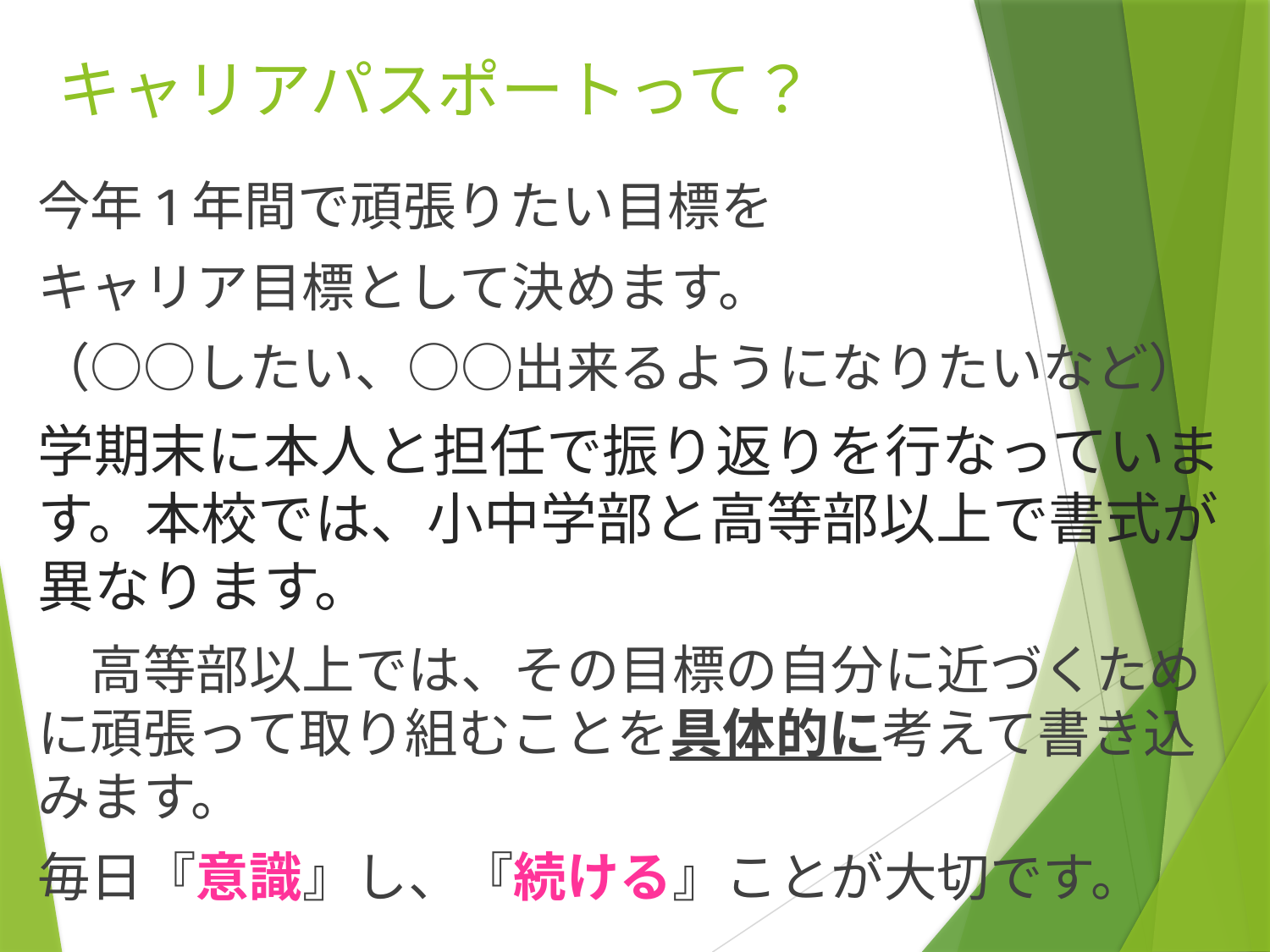

# キャリアパスポートって？
今年1年間で頑張りたい目標を
キャリア目標として決めます。
（○○したい、○○出来るようになりたいなど）
学期末に本人と担任で振り返りを行なっています。本校では、小中学部と高等部以上で書式が異なります。
　高等部以上では、その目標の自分に近づくために頑張って取り組むことを具体的に考えて書き込みます。
毎日『意識』し、『続ける』ことが大切です。